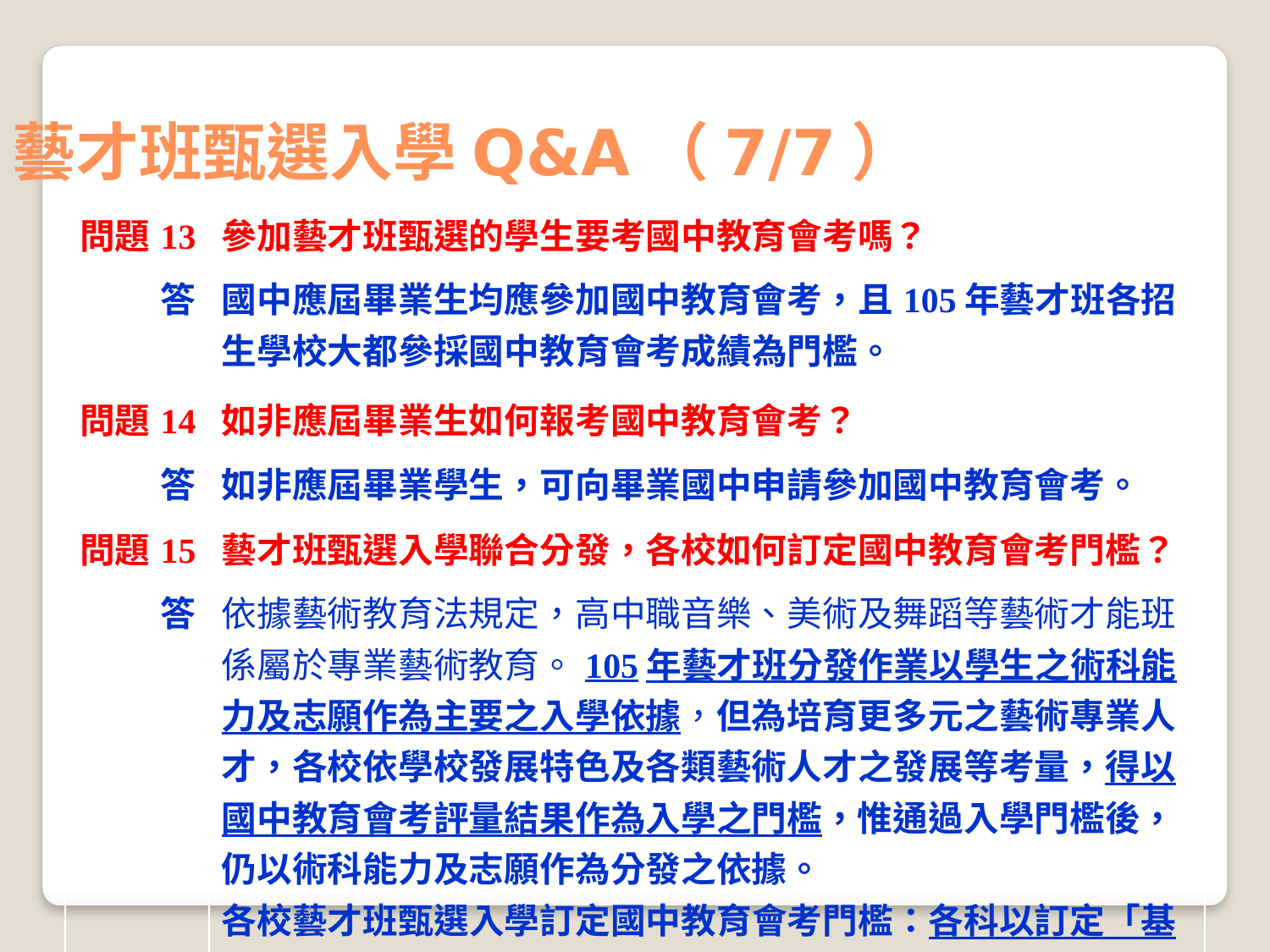

藝才班甄選入學Q&A（7/7）
| 問題13 | 參加藝才班甄選的學生要考國中教育會考嗎？ |
| --- | --- |
| 答 | 國中應屆畢業生均應參加國中教育會考，且105年藝才班各招生學校大都參採國中教育會考成績為門檻。 |
| 問題14 | 如非應屆畢業生如何報考國中教育會考？ |
| 答 | 如非應屆畢業學生，可向畢業國中申請參加國中教育會考。 |
| 問題15 | 藝才班甄選入學聯合分發，各校如何訂定國中教育會考門檻？ |
| 答 | 依據藝術教育法規定，高中職音樂、美術及舞蹈等藝術才能班係屬於專業藝術教育。105年藝才班分發作業以學生之術科能力及志願作為主要之入學依據，但為培育更多元之藝術專業人才，各校依學校發展特色及各類藝術人才之發展等考量，得以國中教育會考評量結果作為入學之門檻，惟通過入學門檻後，仍以術科能力及志願作為分發之依據。 各校藝才班甄選入學訂定國中教育會考門檻：各科以訂定「基礎」為原則。 |